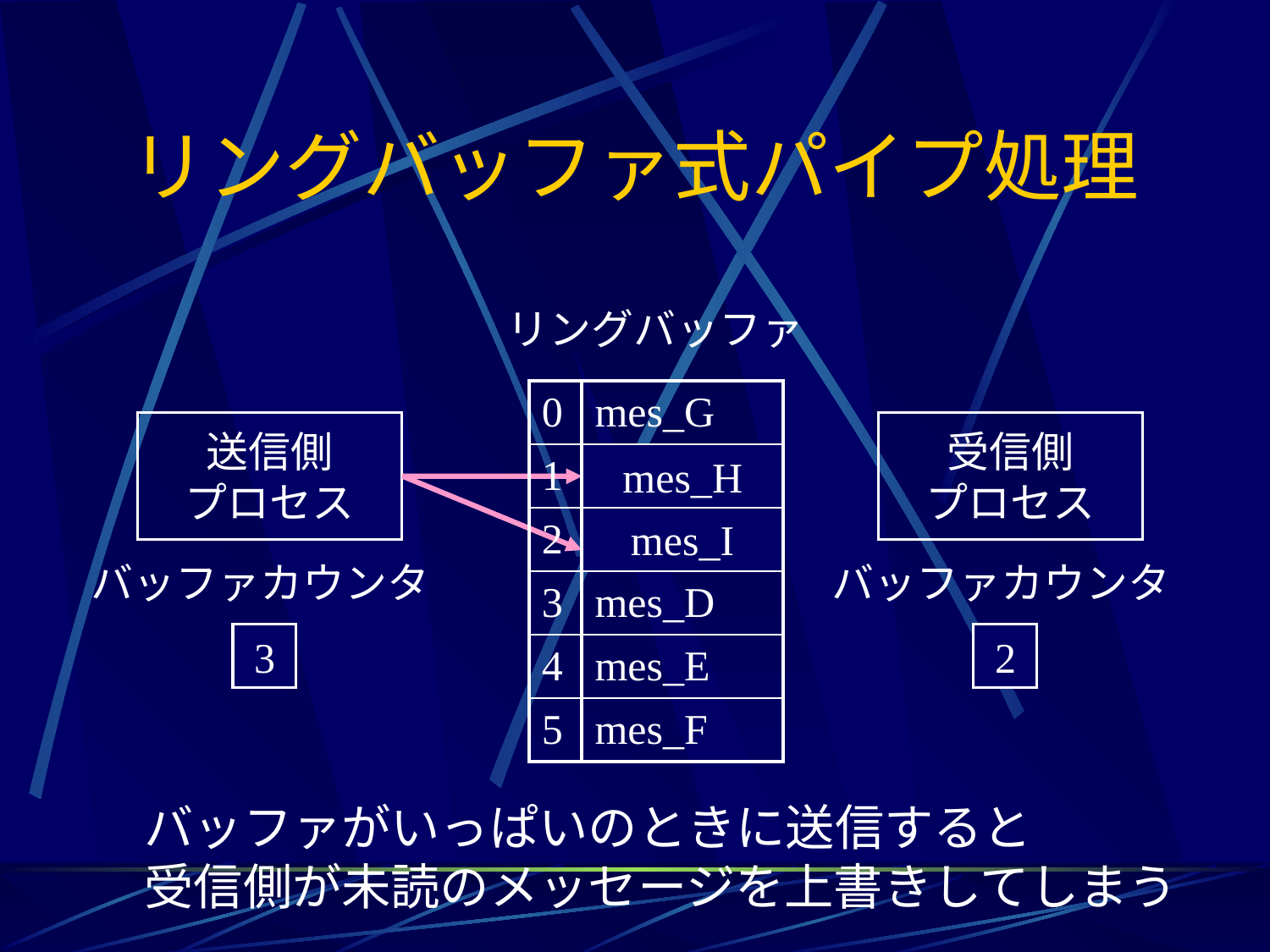

# リングバッファ式パイプ処理
リングバッファ
| 0 | mes\_G |
| --- | --- |
| 1 |  |
| 2 |  |
| 3 | mes\_D |
| 4 | mes\_E |
| 5 | mes\_F |
送信側
プロセス
受信側
プロセス
mes_H

mes_B

mes_I
mes_C
バッファカウンタ
バッファカウンタ
1
2
3
2
バッファがいっぱいのときに送信すると
受信側が未読のメッセージを上書きしてしまう